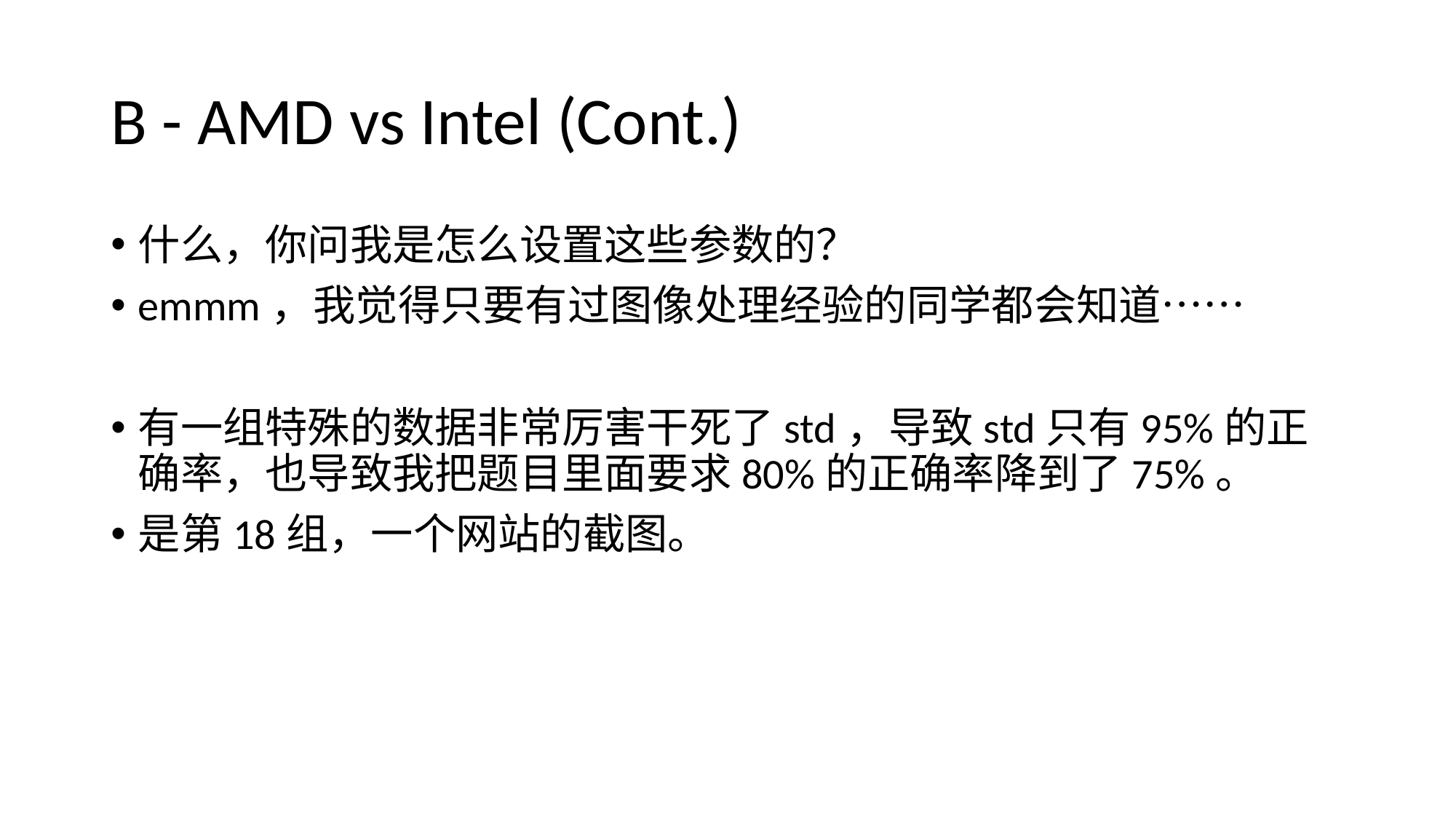

# B - AMD vs Intel (Cont.)
什么，你问我是怎么设置这些参数的？
emmm，我觉得只要有过图像处理经验的同学都会知道……

有一组特殊的数据非常厉害干死了std，导致std只有95%的正确率，也导致我把题目里面要求80%的正确率降到了75%。
是第18组，一个网站的截图。